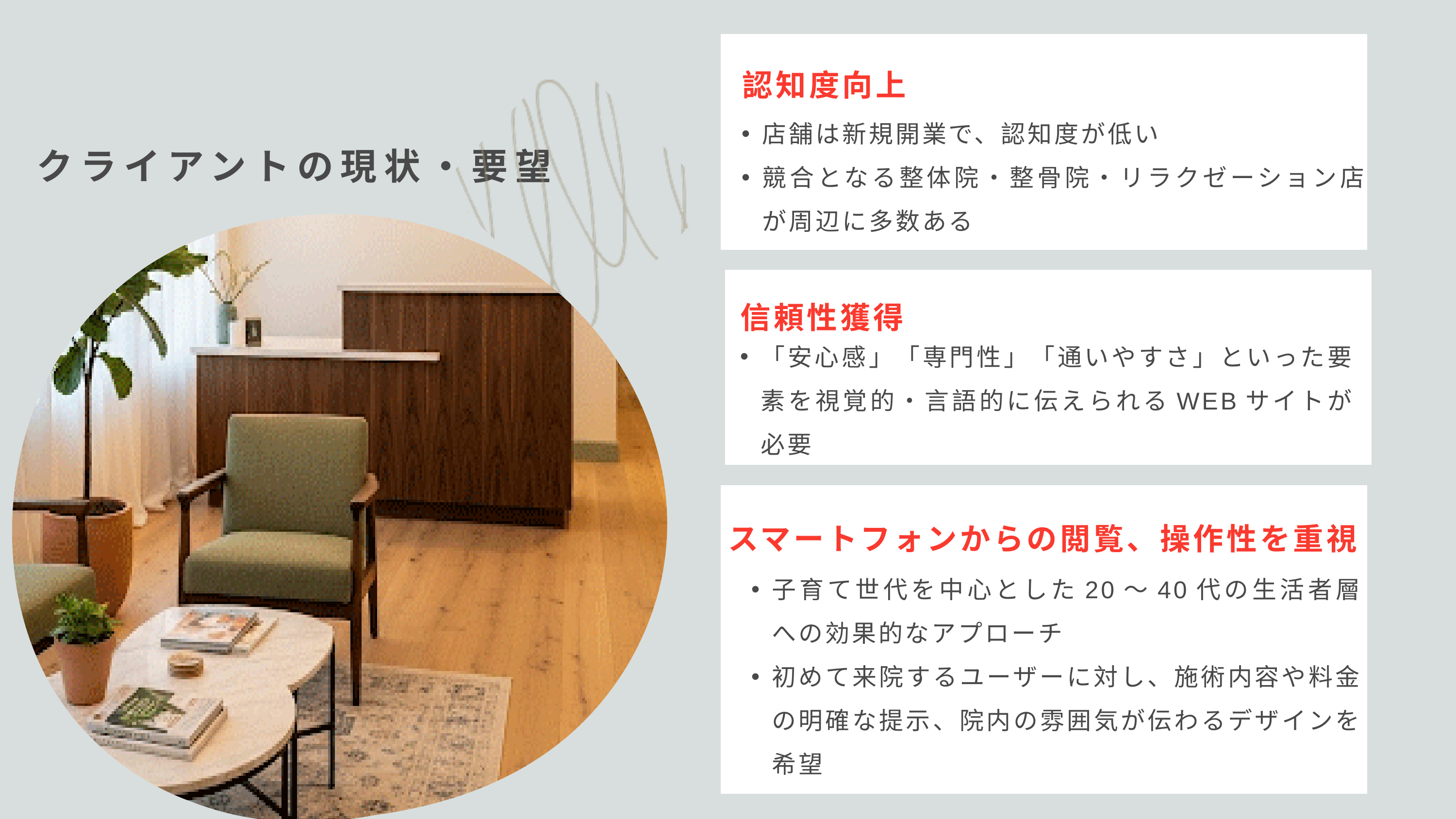

認知度向上
店舗は新規開業で、認知度が低い
競合となる整体院・整骨院・リラクゼーション店が周辺に多数ある

クライアントの現状・要望

信頼性獲得
「安心感」「専門性」「通いやすさ」といった要素を視覚的・言語的に伝えられるWEBサイトが必要

スマートフォンからの閲覧、操作性を重視
子育て世代を中心とした20〜40代の生活者層への効果的なアプローチ
初めて来院するユーザーに対し、施術内容や料金の明確な提示、院内の雰囲気が伝わるデザインを希望